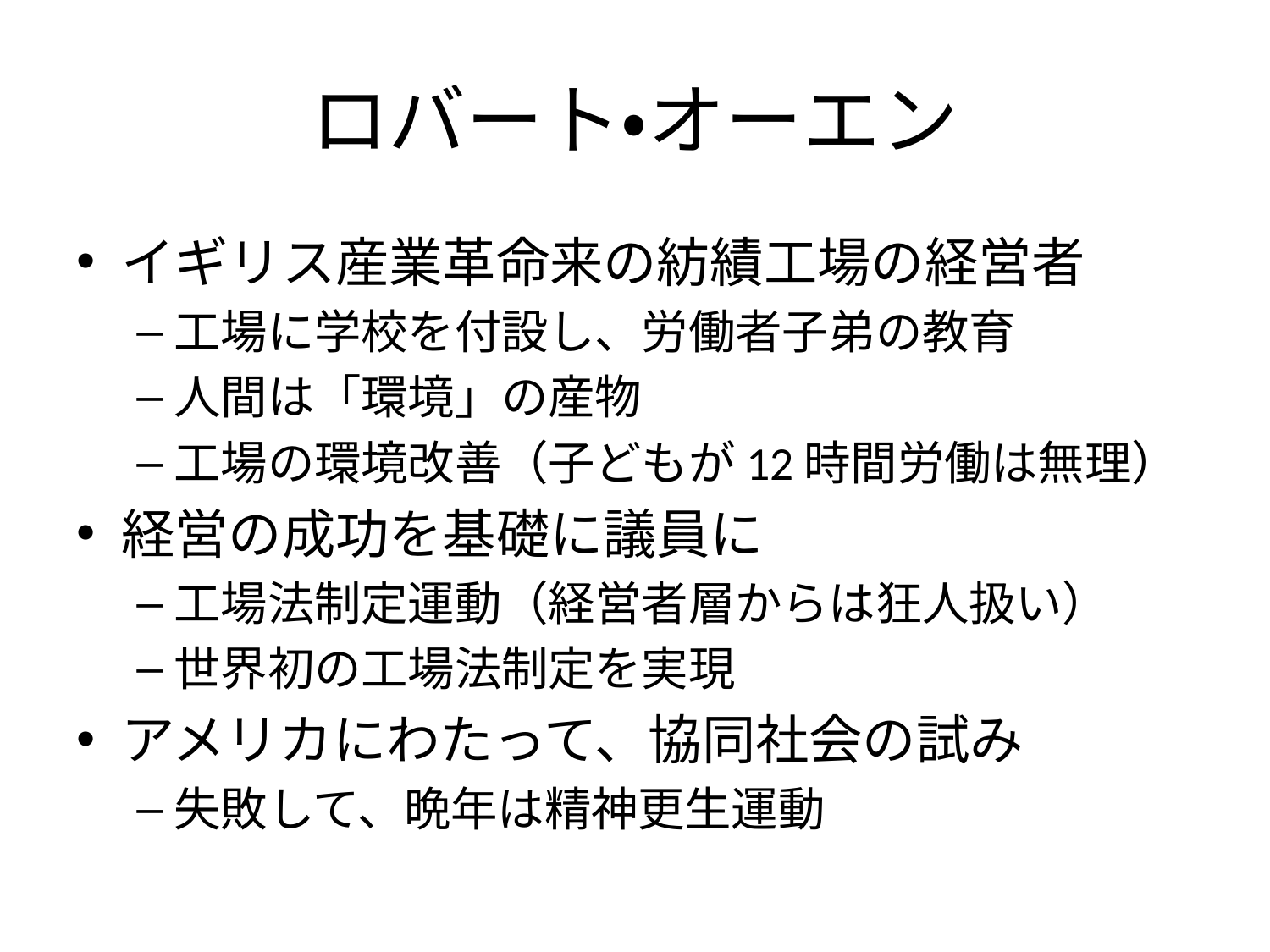

# ロバート・オーエン
イギリス産業革命来の紡績工場の経営者
工場に学校を付設し、労働者子弟の教育
人間は「環境」の産物
工場の環境改善（子どもが12時間労働は無理）
経営の成功を基礎に議員に
工場法制定運動（経営者層からは狂人扱い）
世界初の工場法制定を実現
アメリカにわたって、協同社会の試み
失敗して、晩年は精神更生運動